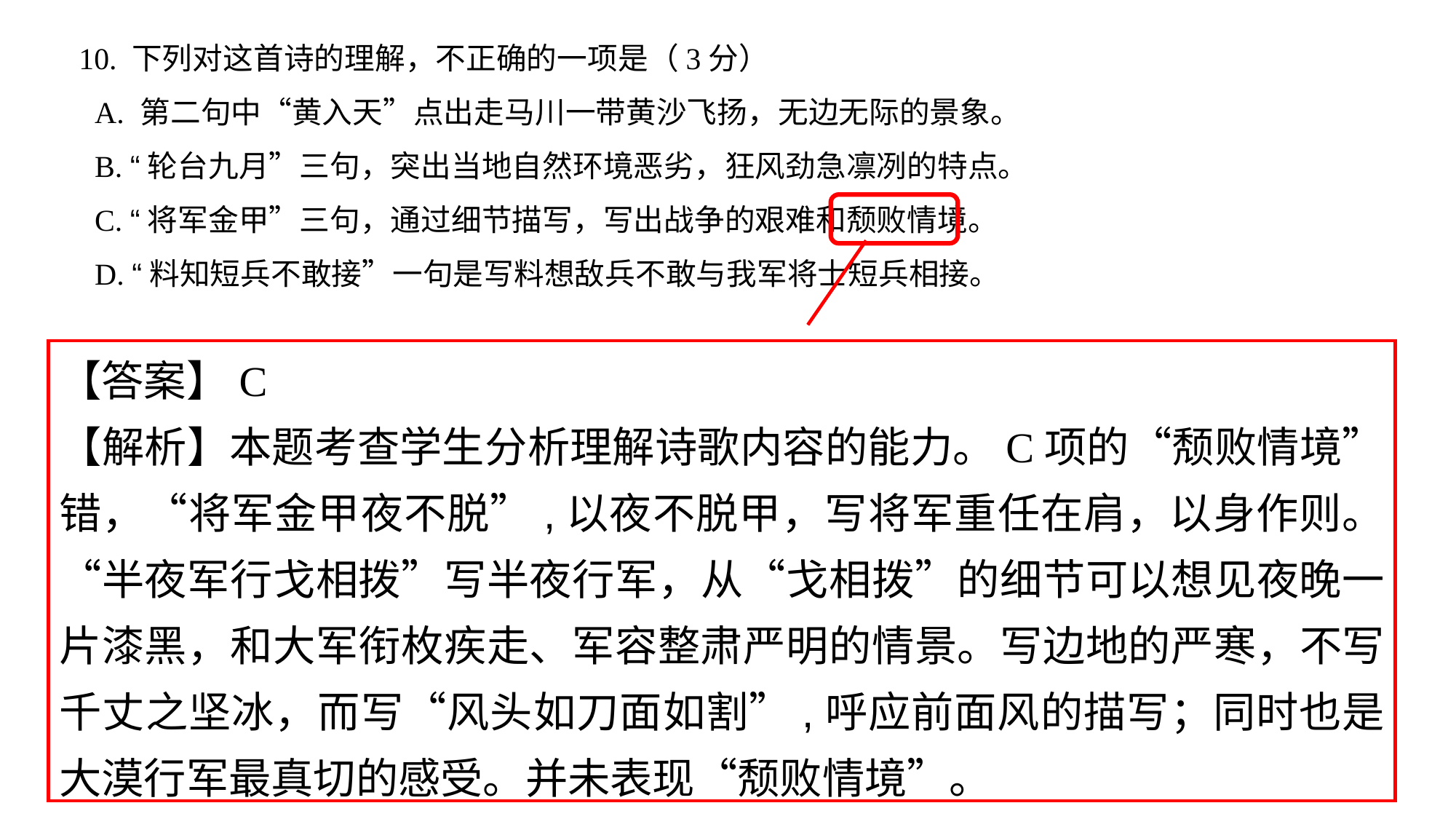

10. 下列对这首诗的理解，不正确的一项是（3分）
A. 第二句中“黄入天”点出走马川一带黄沙飞扬，无边无际的景象。
B. “轮台九月”三句，突出当地自然环境恶劣，狂风劲急凛冽的特点。
C. “将军金甲”三句，通过细节描写，写出战争的艰难和颓败情境。
D. “料知短兵不敢接”一句是写料想敌兵不敢与我军将士短兵相接。

【答案】C
【解析】本题考查学生分析理解诗歌内容的能力。C项的“颓败情境”错，“将军金甲夜不脱”,以夜不脱甲，写将军重任在肩，以身作则。“半夜军行戈相拨”写半夜行军，从“戈相拨”的细节可以想见夜晚一片漆黑，和大军衔枚疾走、军容整肃严明的情景。写边地的严寒，不写千丈之坚冰，而写“风头如刀面如割”,呼应前面风的描写；同时也是大漠行军最真切的感受。并未表现“颓败情境”。